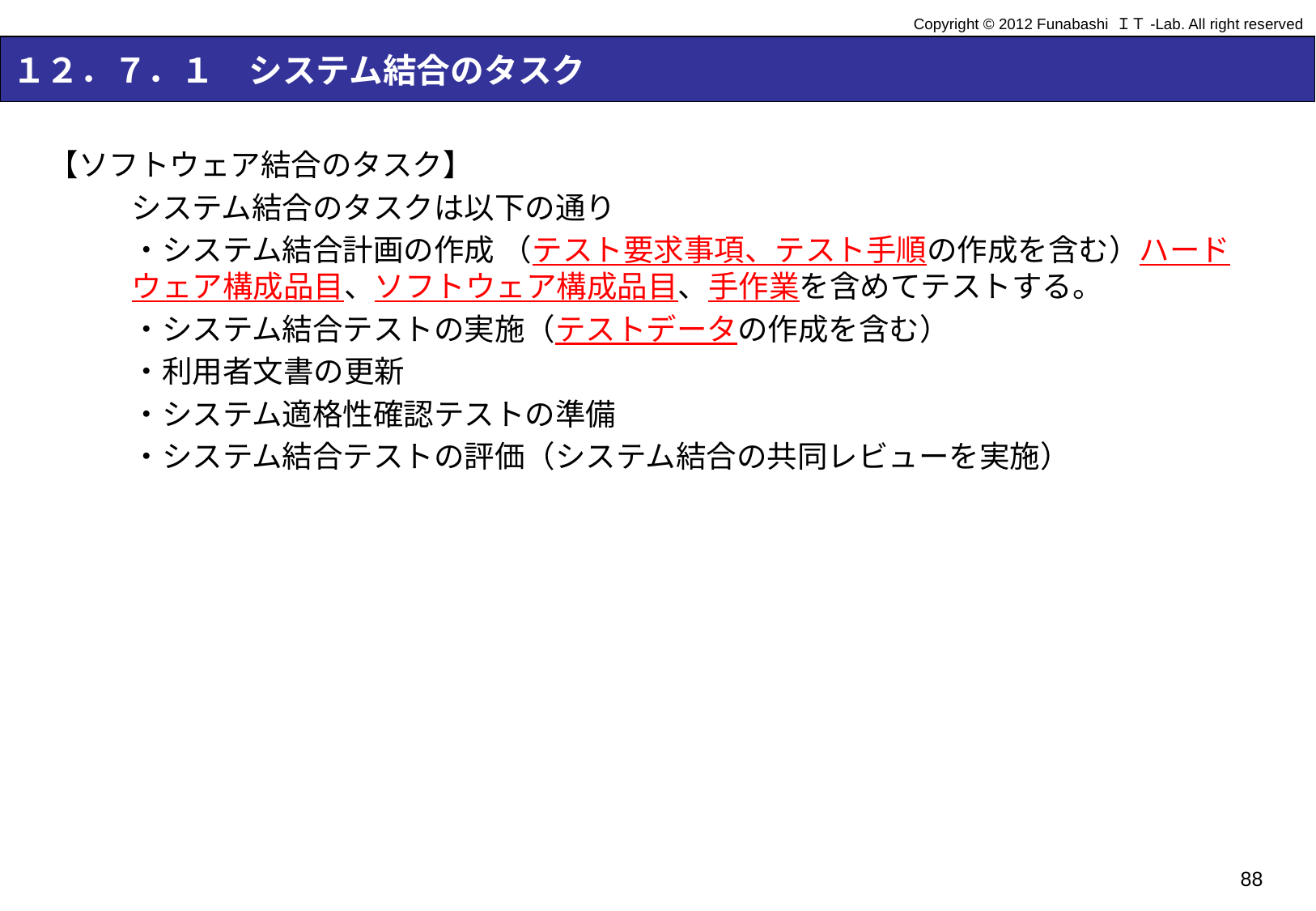

Copyright © 2012 Funabashi ＩＴ-Lab. All right reserved
# １２．７．１　システム結合のタスク
【ソフトウェア結合のタスク】
システム結合のタスクは以下の通り
・システム結合計画の作成 （テスト要求事項、テスト手順の作成を含む）ハードウェア構成品目、ソフトウェア構成品目、手作業を含めてテストする。
・システム結合テストの実施（テストデータの作成を含む）
・利用者文書の更新
・システム適格性確認テストの準備
・システム結合テストの評価（システム結合の共同レビューを実施）
88